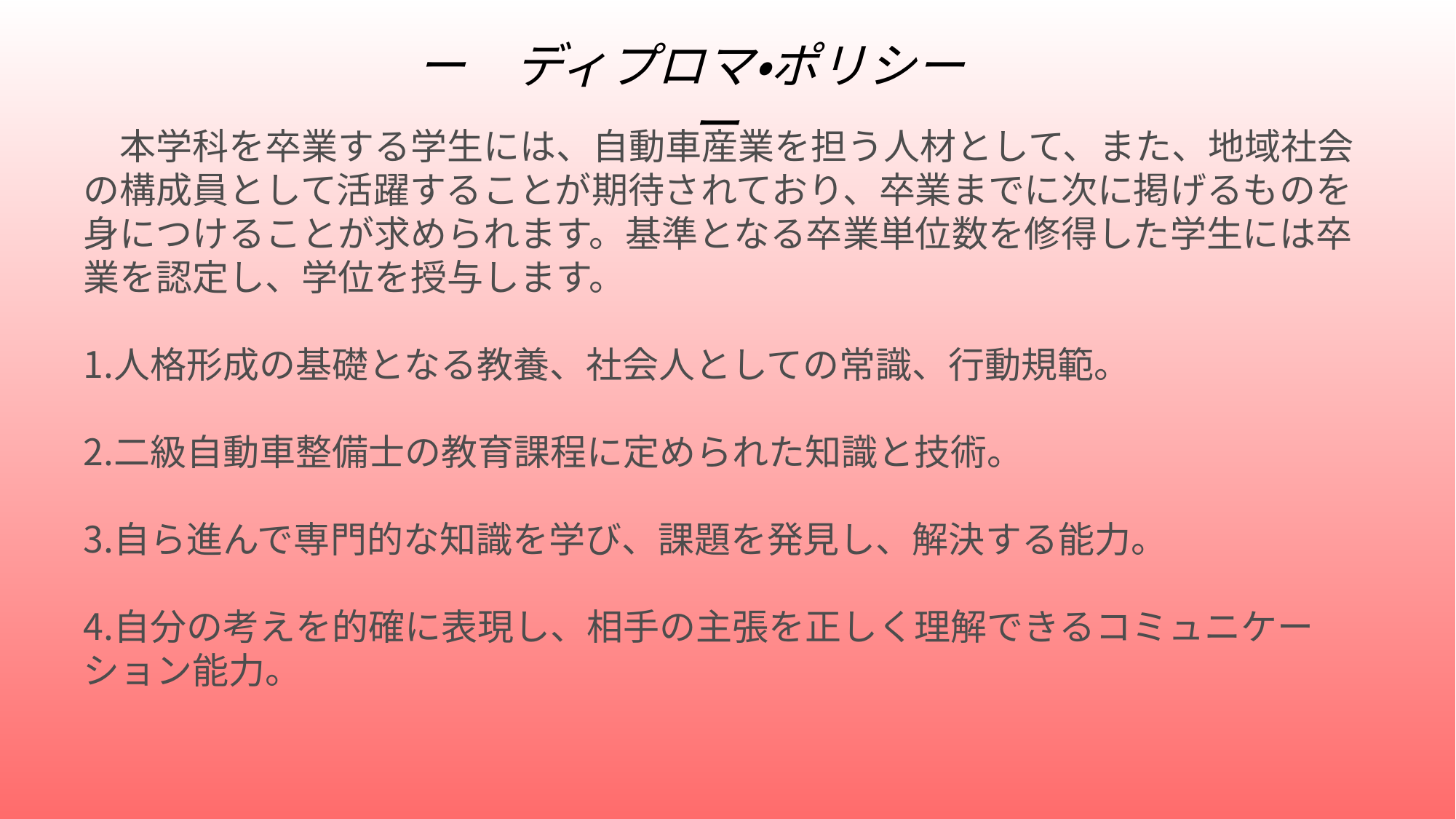

ー　ディプロマ・ポリシー　ー
　本学科を卒業する学生には、自動車産業を担う人材として、また、地域社会の構成員として活躍することが期待されており、卒業までに次に掲げるものを身につけることが求められます。基準となる卒業単位数を修得した学生には卒業を認定し、学位を授与します。

人格形成の基礎となる教養、社会人としての常識、行動規範。

二級自動車整備士の教育課程に定められた知識と技術。

自ら進んで専門的な知識を学び、課題を発見し、解決する能力。

自分の考えを的確に表現し、相手の主張を正しく理解できるコミュニケーション能力。